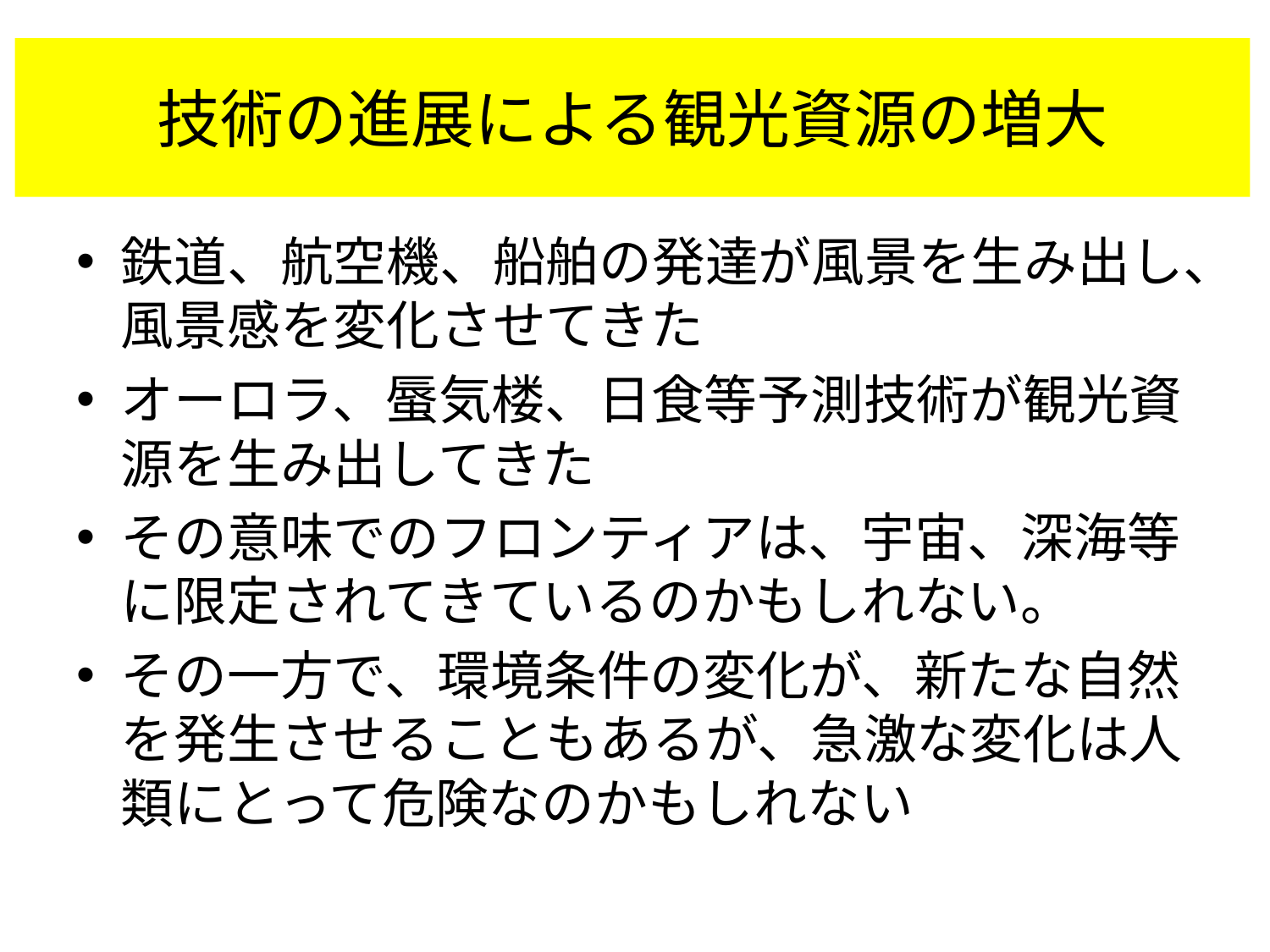

# 技術の進展による観光資源の増大
鉄道、航空機、船舶の発達が風景を生み出し、風景感を変化させてきた
オーロラ、蜃気楼、日食等予測技術が観光資源を生み出してきた
その意味でのフロンティアは、宇宙、深海等に限定されてきているのかもしれない。
その一方で、環境条件の変化が、新たな自然を発生させることもあるが、急激な変化は人類にとって危険なのかもしれない